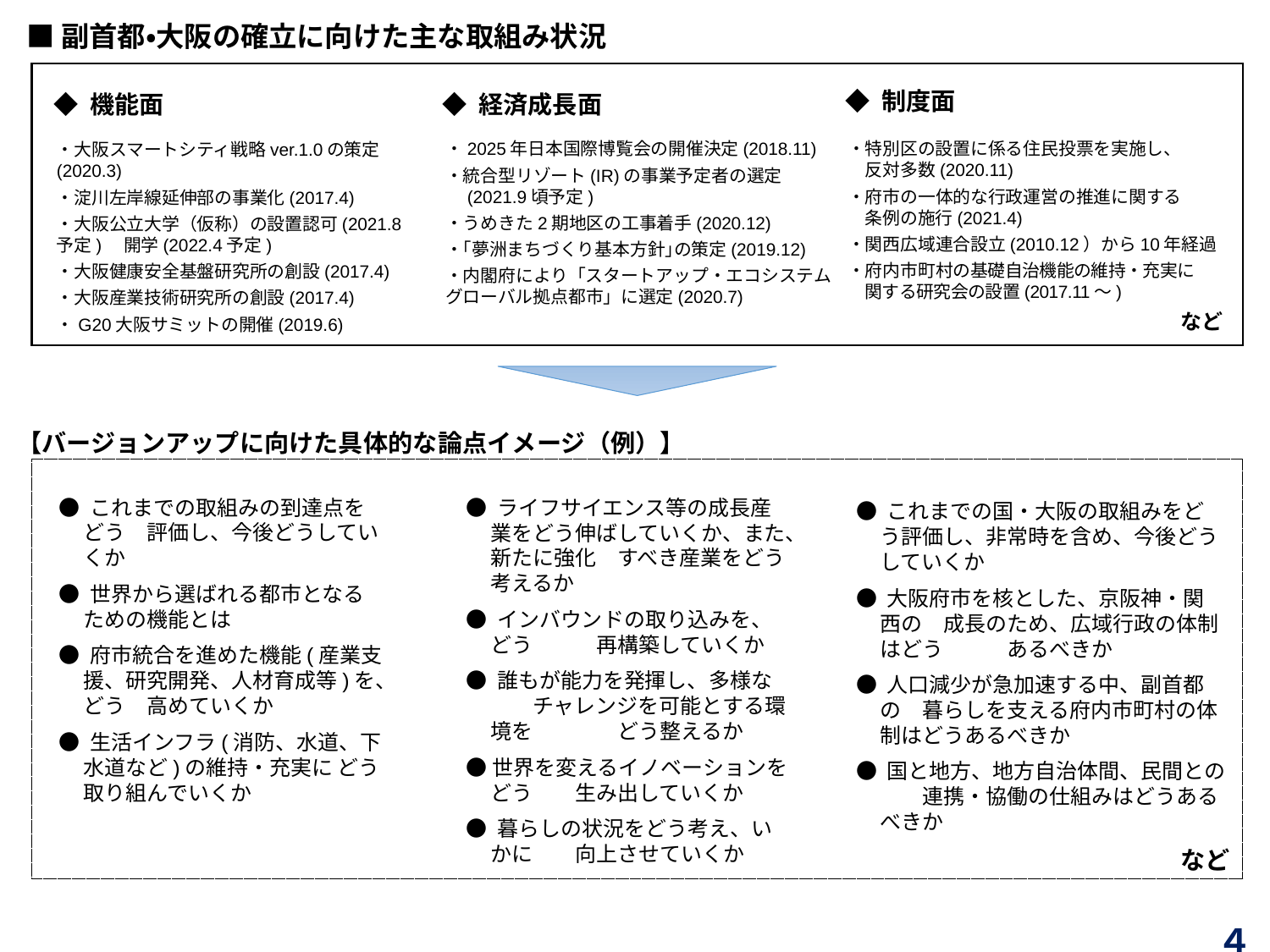

■副首都・大阪の確立に向けた主な取組み状況

◆ 制度面
◆ 機能面
◆ 経済成長面
・特別区の設置に係る住民投票を実施し、
　反対多数(2020.11)
・府市の一体的な行政運営の推進に関する
　条例の施行(2021.4)
・関西広域連合設立(2010.12）から10年経過
・府内市町村の基礎自治機能の維持・充実に
　関する研究会の設置(2017.11～)
・2025年日本国際博覧会の開催決定(2018.11)
・統合型リゾート(IR)の事業予定者の選定
　(2021.9頃予定)
・うめきた2期地区の工事着手(2020.12)
・｢夢洲まちづくり基本方針｣の策定(2019.12)
・内閣府により「スタートアップ・エコシステム グローバル拠点都市」に選定(2020.7)
・大阪スマートシティ戦略ver.1.0の策定(2020.3)
・淀川左岸線延伸部の事業化(2017.4)
・大阪公立大学（仮称）の設置認可(2021.8予定)　開学(2022.4予定)
・大阪健康安全基盤研究所の創設(2017.4)
・大阪産業技術研究所の創設(2017.4)
・G20大阪サミットの開催(2019.6)
など

【バージョンアップに向けた具体的な論点イメージ（例）】

● これまでの取組みの到達点をどう　評価し、今後どうしていくか
● 世界から選ばれる都市となるための機能とは
● 府市統合を進めた機能(産業支援、研究開発、人材育成等)を、どう　高めていくか
● 生活インフラ(消防、水道、下水道など)の維持・充実に どう取り組んでいくか
● ライフサイエンス等の成長産業をどう伸ばしていくか、また、新たに強化　すべき産業をどう考えるか
● インバウンドの取り込みを、どう　　　再構築していくか
● 誰もが能力を発揮し、多様な　　チャレンジを可能とする環境を　　　　どう整えるか
●世界を変えるイノベーションをどう　　生み出していくか
● 暮らしの状況をどう考え、いかに　　向上させていくか
● これまでの国・大阪の取組みをどう評価し、非常時を含め、今後どうしていくか
● 大阪府市を核とした、京阪神・関西の　成長のため、広域行政の体制はどう　　　あるべきか
● 人口減少が急加速する中、副首都の　暮らしを支える府内市町村の体制はどうあるべきか
● 国と地方、地方自治体間、民間との　　連携・協働の仕組みはどうあるべきか
など
 ４